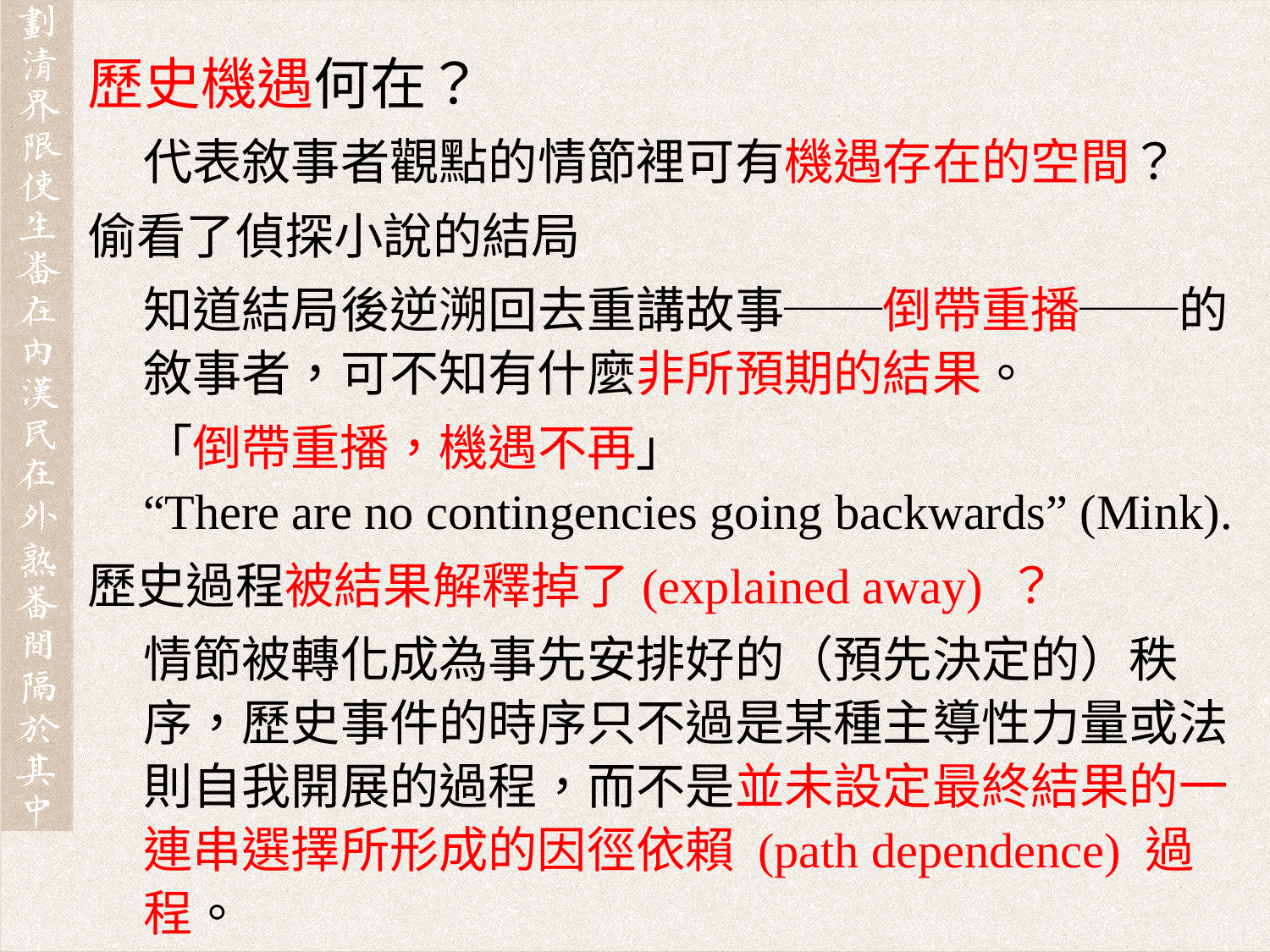

歷史機遇何在？
代表敘事者觀點的情節裡可有機遇存在的空間？
偷看了偵探小說的結局
知道結局後逆溯回去重講故事──倒帶重播──的敘事者，可不知有什麼非所預期的結果。
「倒帶重播，機遇不再」
“There are no contingencies going backwards” (Mink).
歷史過程被結果解釋掉了(explained away) ？
情節被轉化成為事先安排好的（預先決定的）秩序，歷史事件的時序只不過是某種主導性力量或法則自我開展的過程，而不是並未設定最終結果的一連串選擇所形成的因徑依賴 (path dependence) 過程。